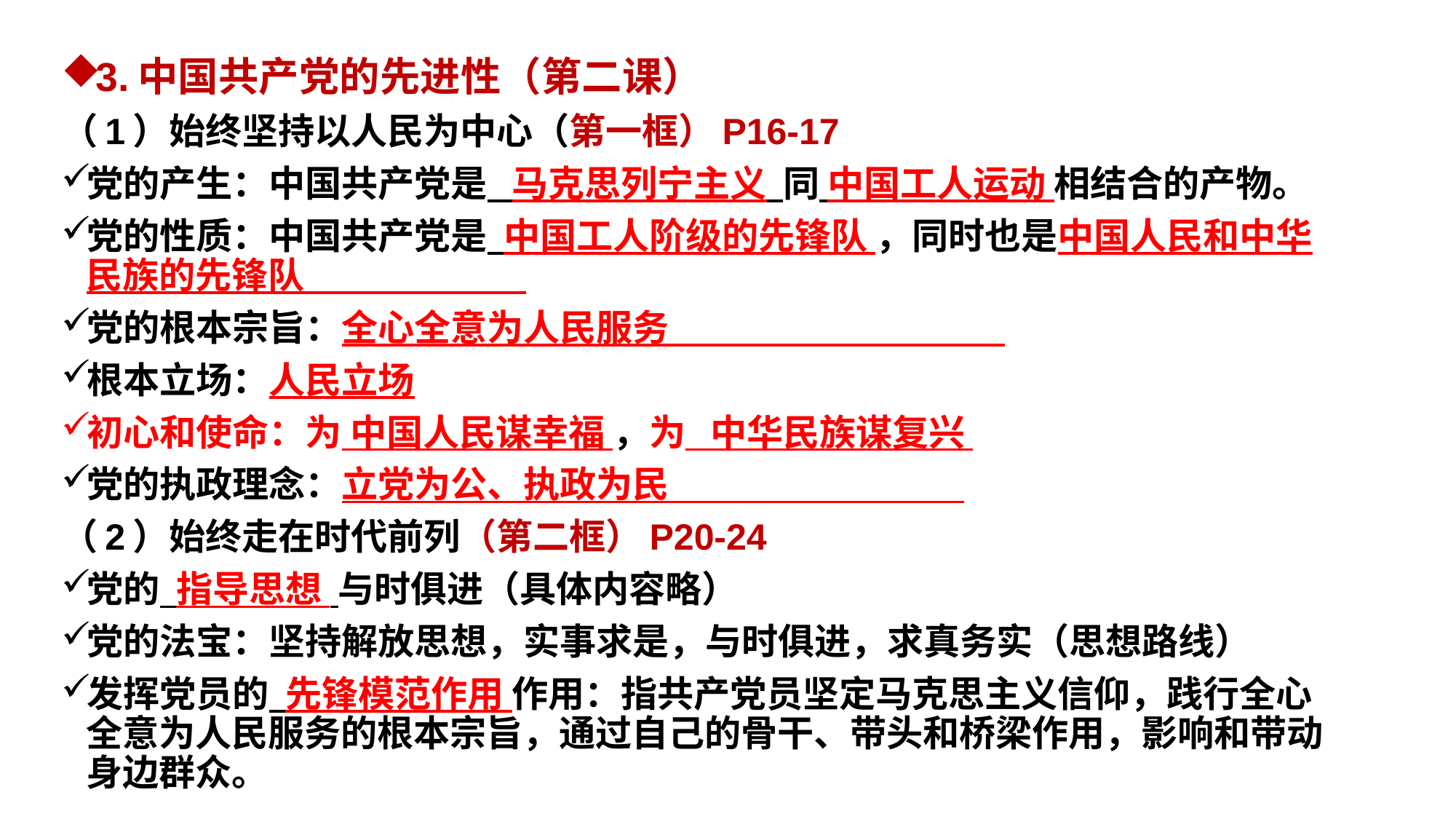

#
3.中国共产党的先进性（第二课）
（1）始终坚持以人民为中心（第一框）P16-17
党的产生：中国共产党是   马克思列宁主义  同 中国工人运动 相结合的产物。
党的性质：中国共产党是  中国工人阶级的先锋队 ，同时也是中国人民和中华民族的先锋队
党的根本宗旨：全心全意为人民服务
根本立场：人民立场
初心和使命：为 中国人民谋幸福 ，为   中华民族谋复兴
党的执政理念：立党为公、执政为民
（2）始终走在时代前列（第二框）P20-24
党的  指导思想  与时俱进（具体内容略）
党的法宝：坚持解放思想，实事求是，与时俱进，求真务实（思想路线）
发挥党员的  先锋模范作用 作用：指共产党员坚定马克思主义信仰，践行全心全意为人民服务的根本宗旨，通过自己的骨干、带头和桥梁作用，影响和带动身边群众。